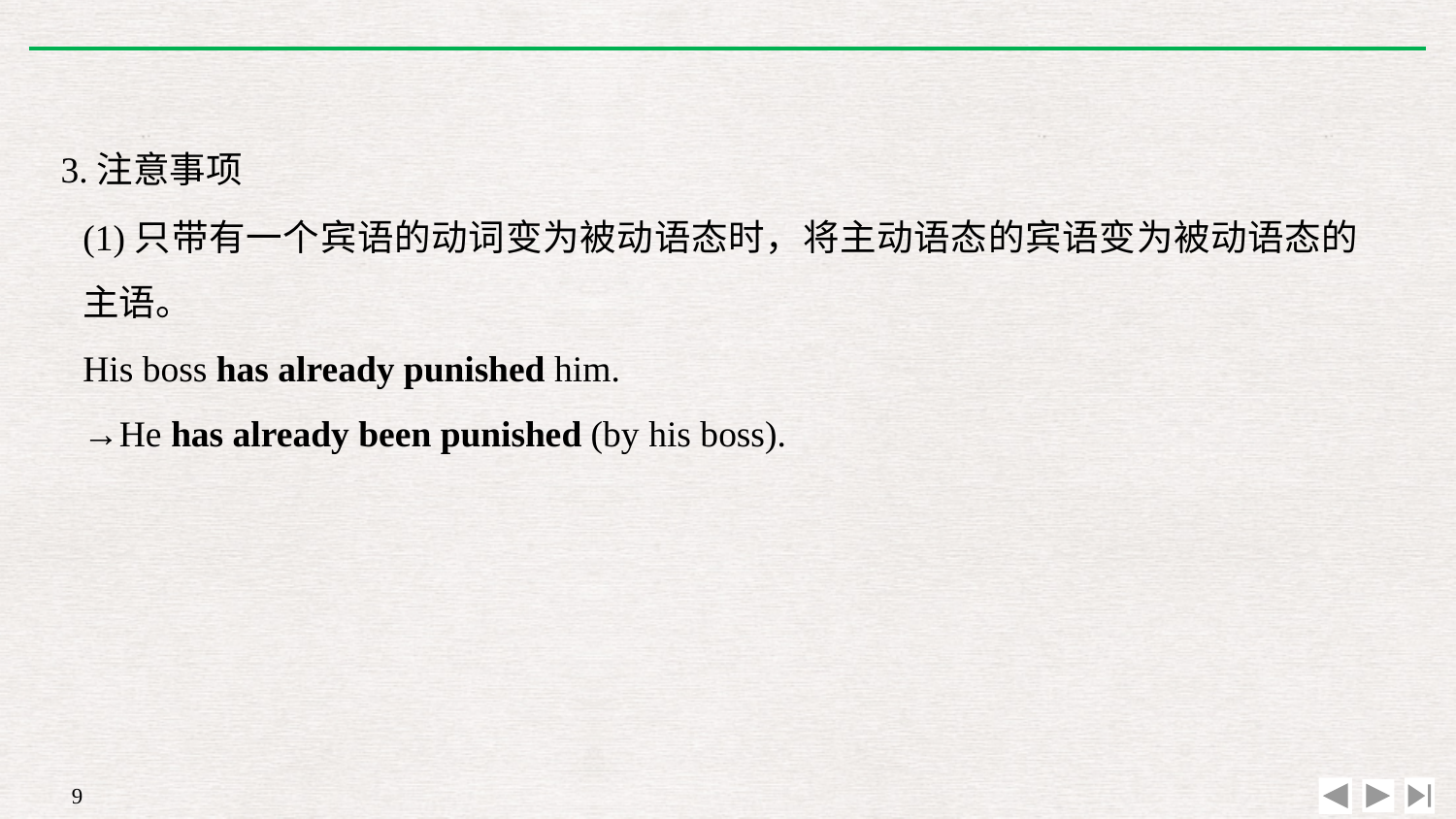

3.注意事项
(1)只带有一个宾语的动词变为被动语态时，将主动语态的宾语变为被动语态的主语。
His boss has already punished him.
→He has already been punished (by his boss).